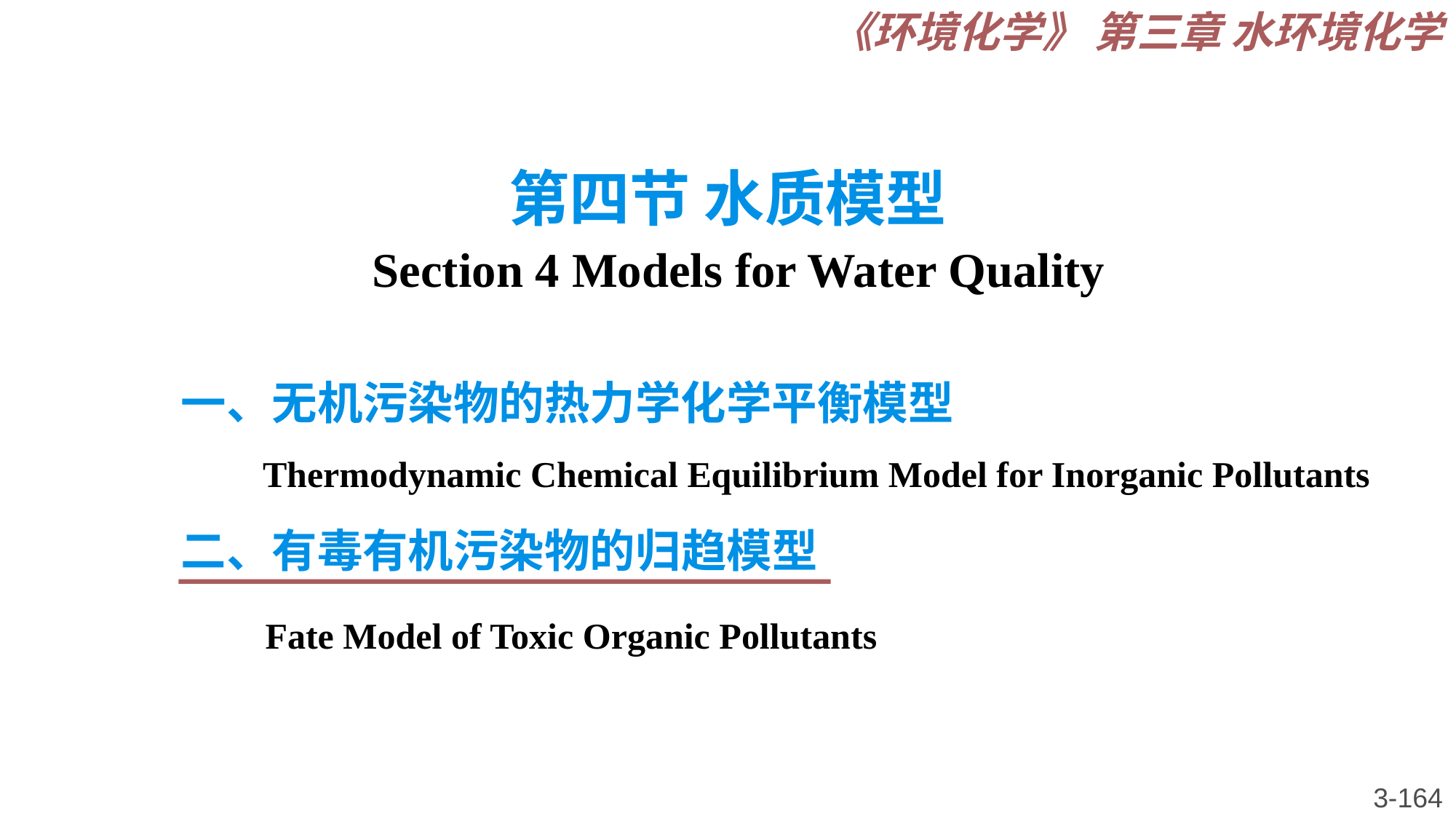

《环境化学》 第三章 水环境化学
# 第四节 水质模型 Section 4 Models for Water Quality
一、无机污染物的热力学化学平衡模型
         Thermodynamic Chemical Equilibrium Model for Inorganic Pollutants
二、有毒有机污染物的归趋模型
       Fate Model of Toxic Organic Pollutants

3-164